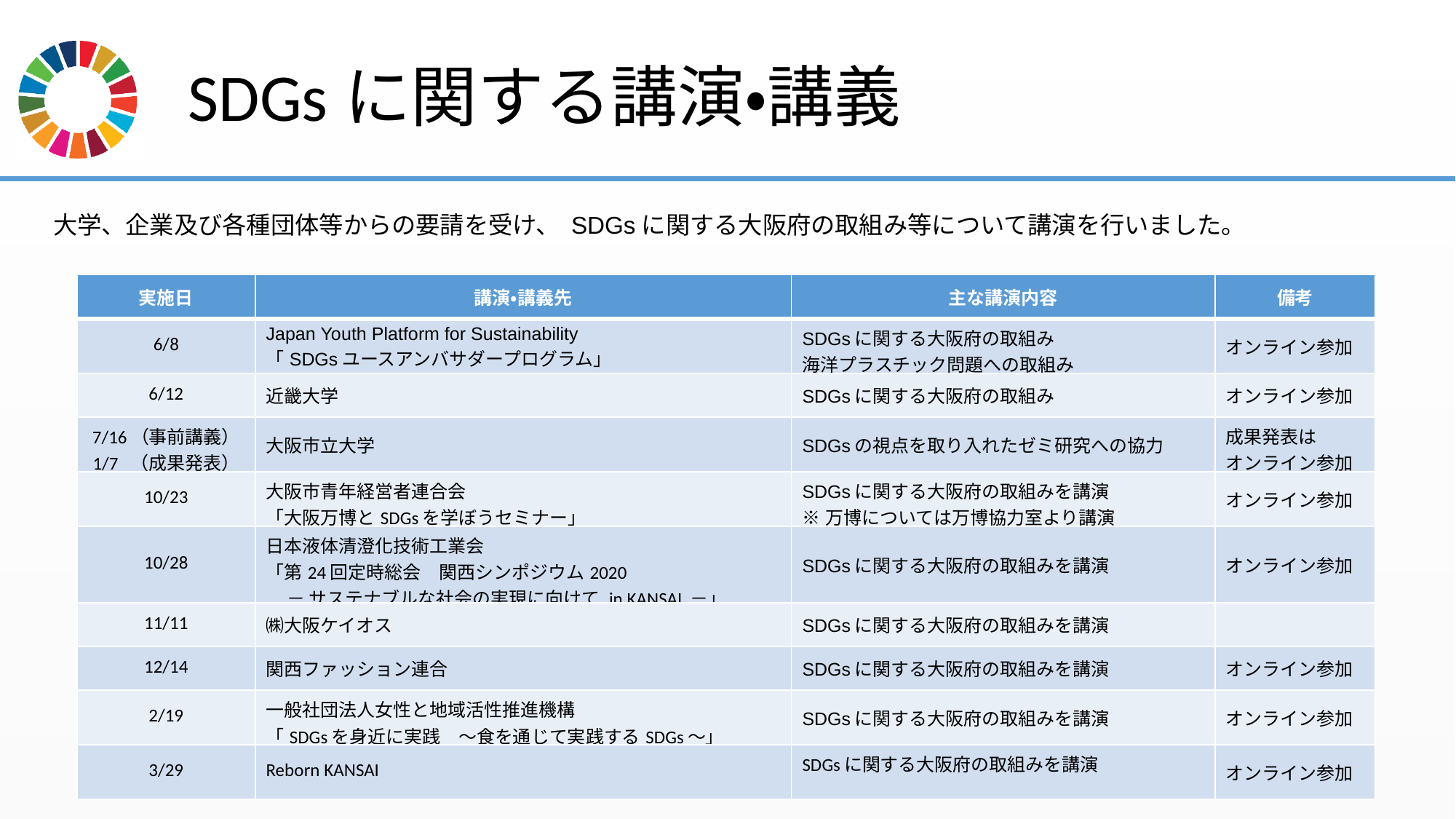

# SDGsに関する講演・講義
大学、企業及び各種団体等からの要請を受け、 SDGsに関する大阪府の取組み等について講演を行いました。
| 実施日 | 講演・講義先 | 主な講演内容 | 備考 |
| --- | --- | --- | --- |
| 6/8 | Japan Youth Platform for Sustainability 「SDGsユースアンバサダープログラム」 | SDGsに関する大阪府の取組み 海洋プラスチック問題への取組み | オンライン参加 |
| 6/12 | 近畿大学 | SDGsに関する大阪府の取組み | オンライン参加 |
| 7/16（事前講義） 1/7 （成果発表） | 大阪市立大学 | SDGsの視点を取り入れたゼミ研究への協力 | 成果発表は オンライン参加 |
| 10/23 | 大阪市青年経営者連合会 「大阪万博とSDGsを学ぼうセミナー」 | SDGsに関する大阪府の取組みを講演 ※万博については万博協力室より講演 | オンライン参加 |
| 10/28 | 日本液体清澄化技術工業会 「第24回定時総会　関西シンポジウム2020 － サステナブルな社会の実現に向けて in KANSAI －」 | SDGsに関する大阪府の取組みを講演 | オンライン参加 |
| 11/11 | ㈱大阪ケイオス | SDGsに関する大阪府の取組みを講演 |  |
| 12/14 | 関西ファッション連合 | SDGsに関する大阪府の取組みを講演 | オンライン参加 |
| 2/19 | 一般社団法人女性と地域活性推進機構 「SDGsを身近に実践　～食を通じて実践するSDGs～」 | SDGsに関する大阪府の取組みを講演 | オンライン参加 |
| 3/29 | Reborn KANSAI | SDGsに関する大阪府の取組みを講演 | オンライン参加 |